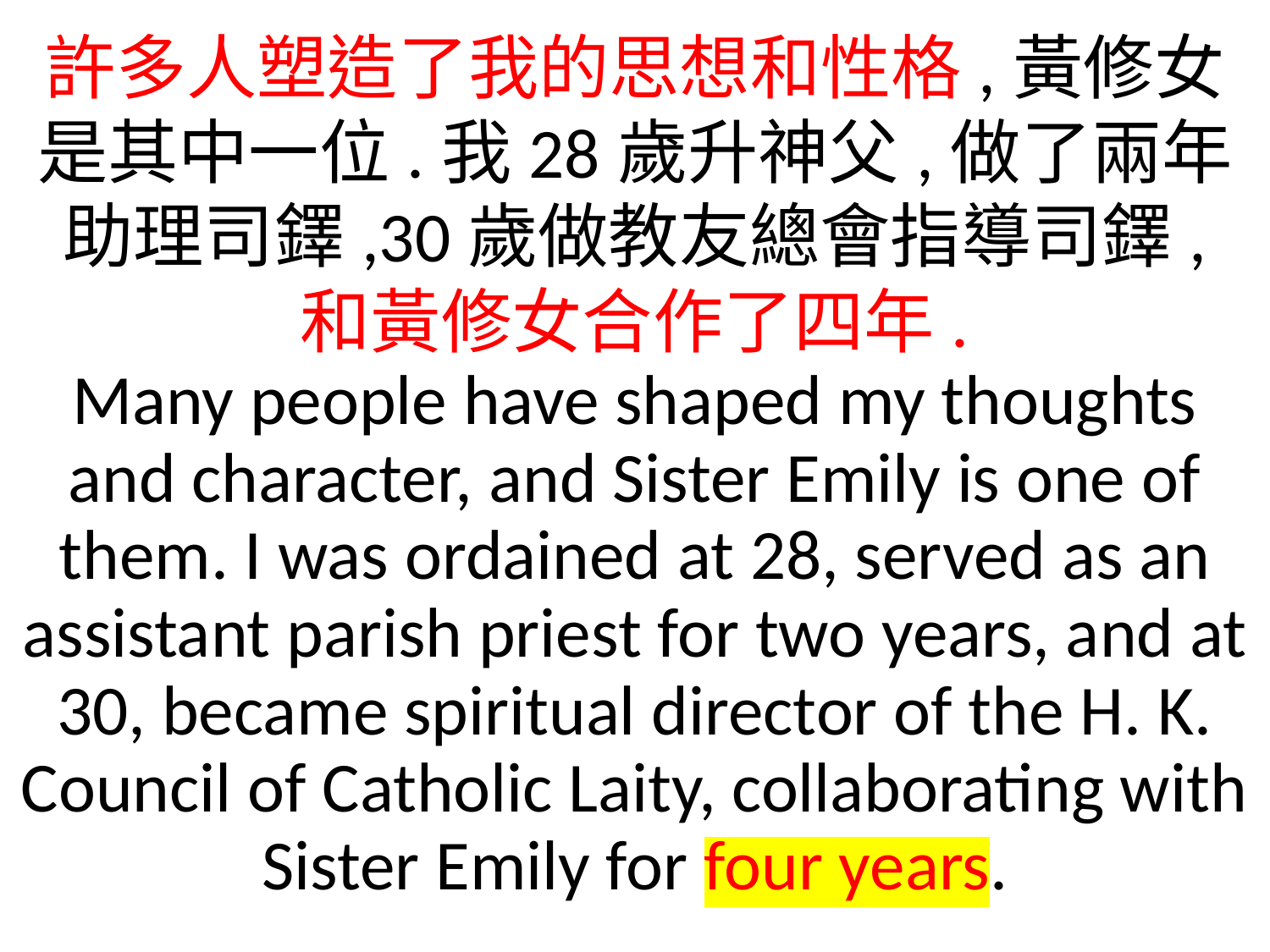

許多人塑造了我的思想和性格,黃修女是其中一位.我28歲升神父,做了兩年助理司鐸,30歲做教友總會指導司鐸,
和黃修女合作了四年.
Many people have shaped my thoughts and character, and Sister Emily is one of them. I was ordained at 28, served as an assistant parish priest for two years, and at 30, became spiritual director of the H. K. Council of Catholic Laity, collaborating with Sister Emily for four years.